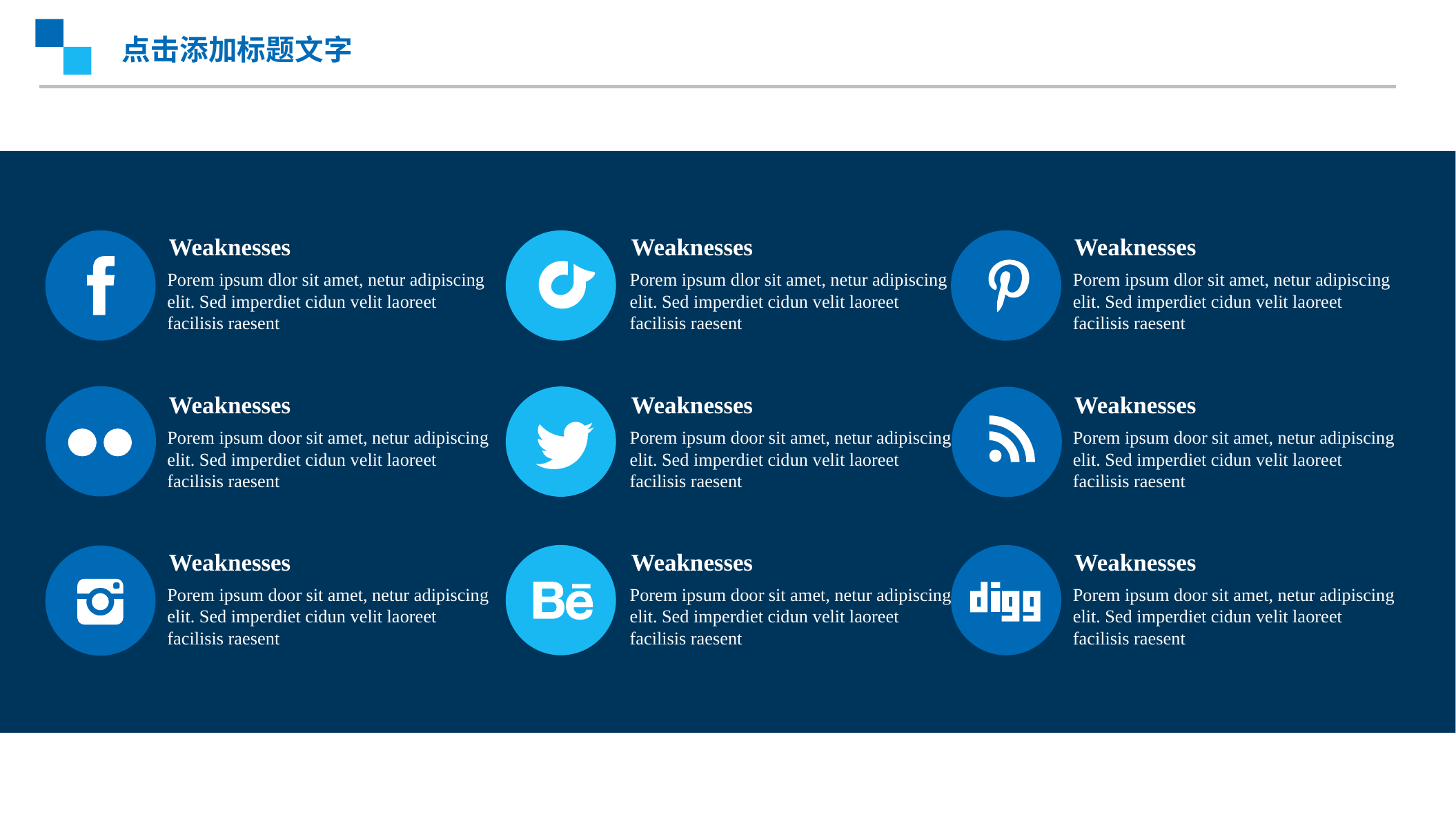

点击添加标题文字

Weaknesses
Porem ipsum dlor sit amet, netur adipiscing elit. Sed imperdiet cidun velit laoreet facilisis raesent
Weaknesses
Porem ipsum dlor sit amet, netur adipiscing elit. Sed imperdiet cidun velit laoreet facilisis raesent
Weaknesses
Porem ipsum dlor sit amet, netur adipiscing elit. Sed imperdiet cidun velit laoreet facilisis raesent

Weaknesses
Porem ipsum door sit amet, netur adipiscing elit. Sed imperdiet cidun velit laoreet facilisis raesent
Weaknesses
Porem ipsum door sit amet, netur adipiscing elit. Sed imperdiet cidun velit laoreet facilisis raesent
Weaknesses
Porem ipsum door sit amet, netur adipiscing elit. Sed imperdiet cidun velit laoreet facilisis raesent

Weaknesses
Porem ipsum door sit amet, netur adipiscing elit. Sed imperdiet cidun velit laoreet facilisis raesent
Weaknesses
Porem ipsum door sit amet, netur adipiscing elit. Sed imperdiet cidun velit laoreet facilisis raesent
Weaknesses
Porem ipsum door sit amet, netur adipiscing elit. Sed imperdiet cidun velit laoreet facilisis raesent